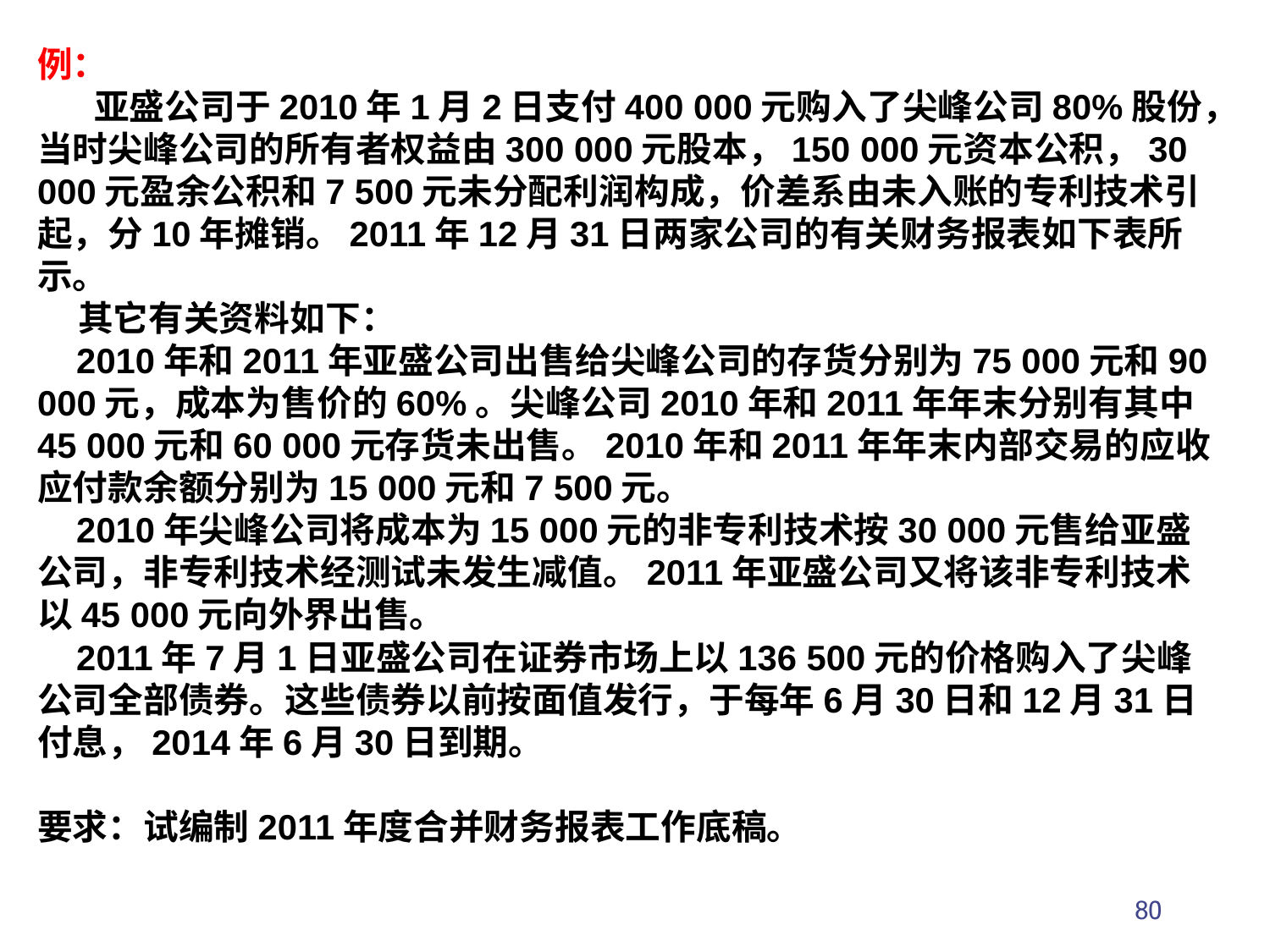

例：
      亚盛公司于2010年1月2日支付400 000元购入了尖峰公司80%股份，当时尖峰公司的所有者权益由300 000元股本，150 000元资本公积，30 000元盈余公积和7 500元未分配利润构成，价差系由未入账的专利技术引起，分10年摊销。2011年12月31日两家公司的有关财务报表如下表所示。
    其它有关资料如下：
    2010年和2011年亚盛公司出售给尖峰公司的存货分别为75 000元和90 000元，成本为售价的60%。尖峰公司2010年和2011年年末分别有其中45 000元和60 000元存货未出售。2010年和2011年年末内部交易的应收应付款余额分别为15 000元和7 500元。
    2010年尖峰公司将成本为15 000元的非专利技术按30 000元售给亚盛公司，非专利技术经测试未发生减值。2011年亚盛公司又将该非专利技术以45 000元向外界出售。
    2011年7月1日亚盛公司在证券市场上以136 500元的价格购入了尖峰公司全部债券。这些债券以前按面值发行，于每年6月30日和12月31日付息，2014年6月30日到期。

要求：试编制2011年度合并财务报表工作底稿。

80